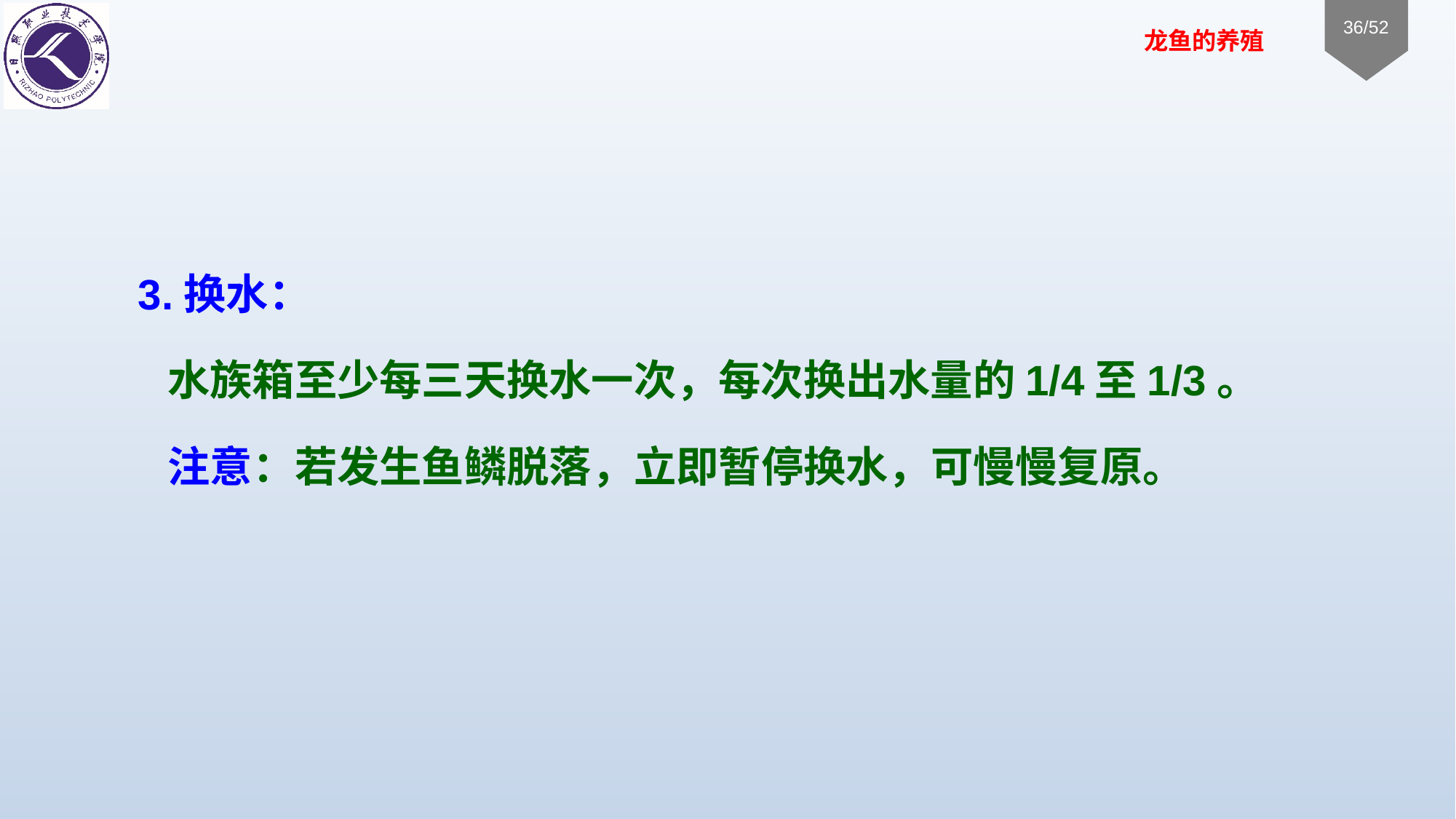

#
3.换水：
  水族箱至少每三天换水一次，每次换出水量的1/4至1/3。
  注意：若发生鱼鳞脱落，立即暂停换水，可慢慢复原。